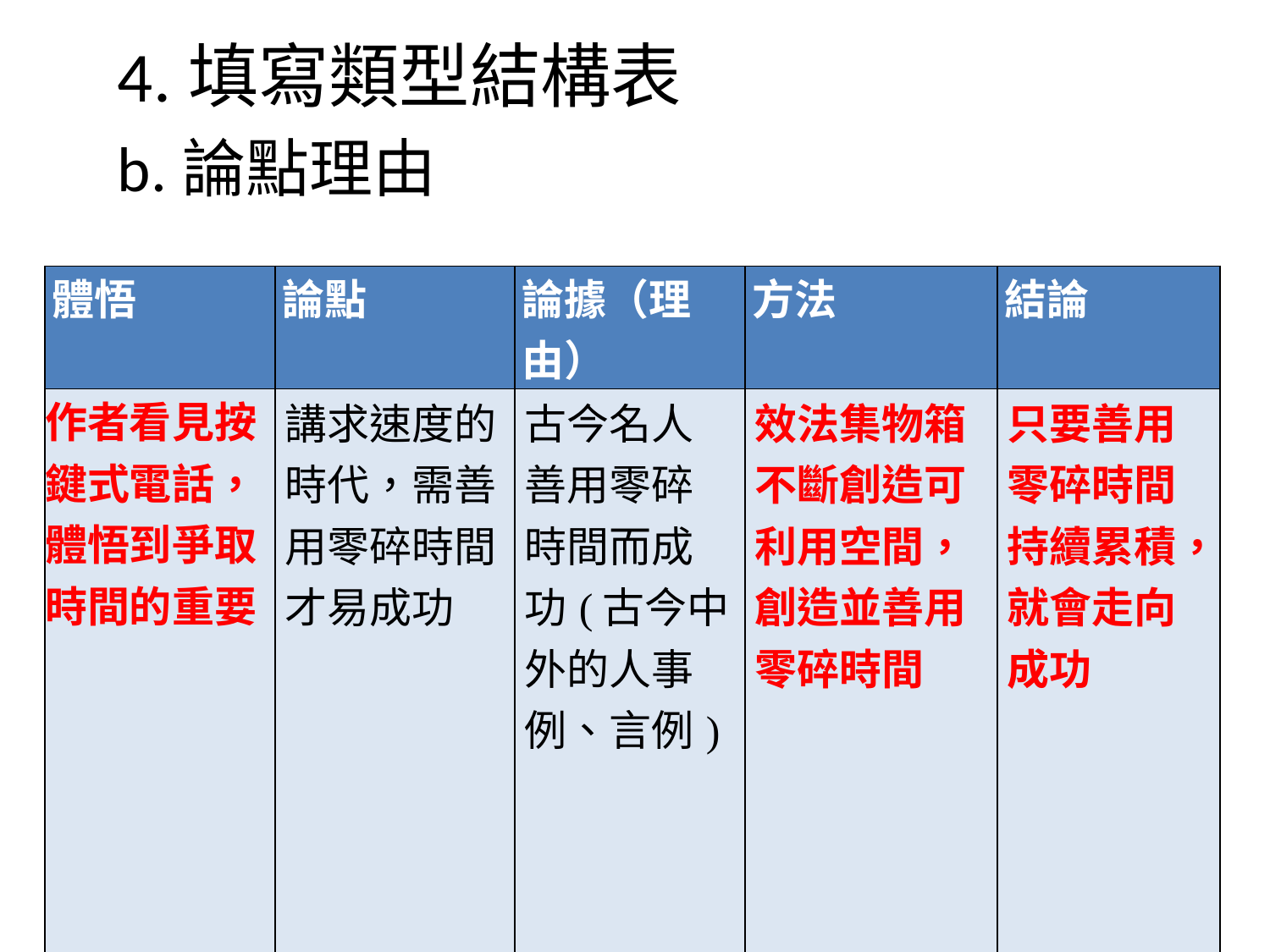

4.填寫類型結構表
b.論點理由

| 體悟 | 論點 | 論據（理由） | 方法 | 結論 |
| --- | --- | --- | --- | --- |
| 作者看見按鍵式電話，體悟到爭取時間的重要 | 講求速度的時代，需善用零碎時間才易成功 | 古今名人善用零碎時間而成功(古今中外的人事例、言例) | 效法集物箱不斷創造可利用空間，創造並善用零碎時間 | 只要善用零碎時間持續累積，就會走向成功 |